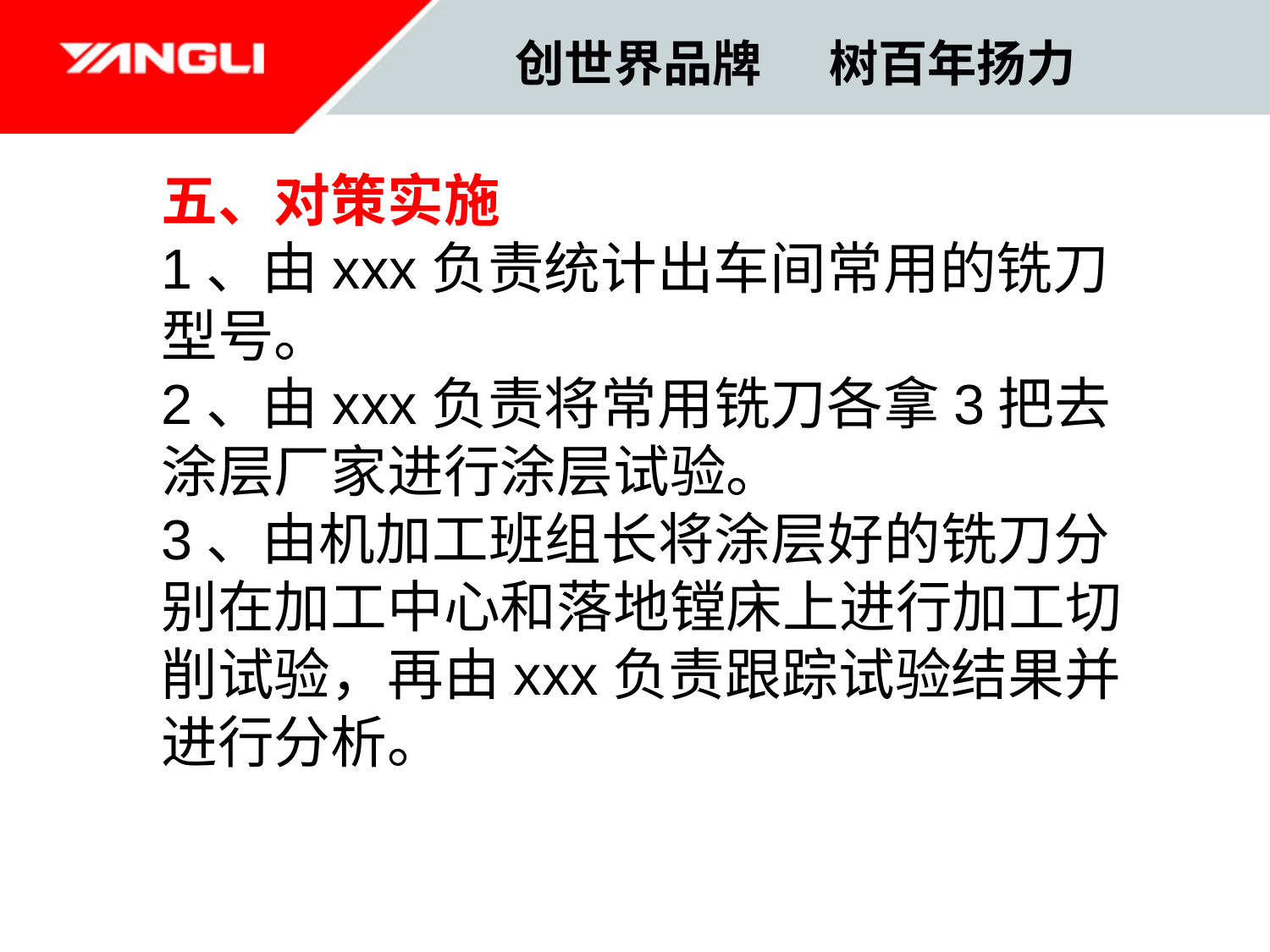

创世界品牌      树百年扬力
五、对策实施
1、由xxx负责统计出车间常用的铣刀型号。
2、由xxx负责将常用铣刀各拿3把去涂层厂家进行涂层试验。
3、由机加工班组长将涂层好的铣刀分别在加工中心和落地镗床上进行加工切削试验，再由xxx负责跟踪试验结果并进行分析。